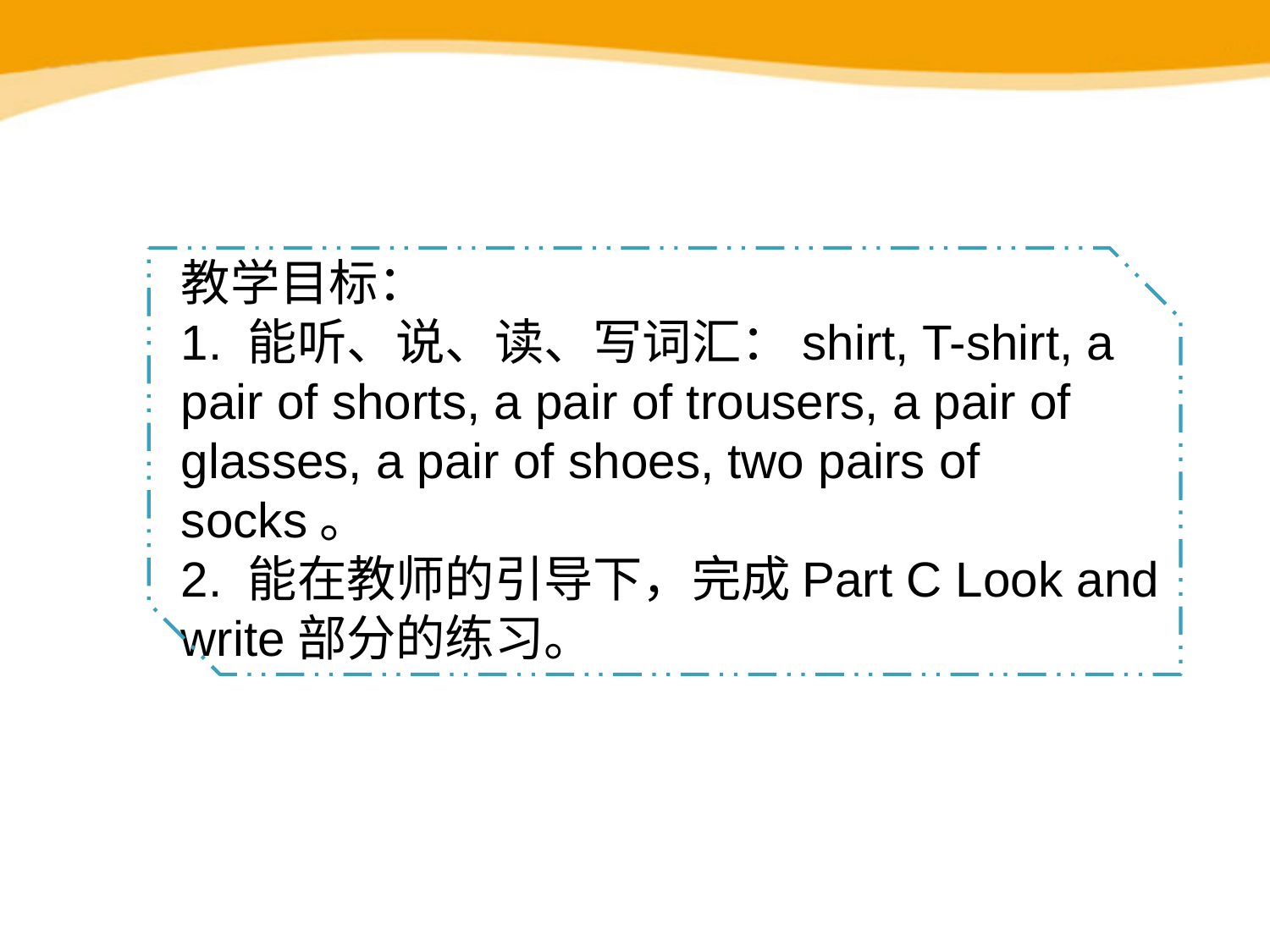

教学目标：
1. 能听、说、读、写词汇：shirt, T-shirt, a pair of shorts, a pair of trousers, a pair of glasses, a pair of shoes, two pairs of socks。
2. 能在教师的引导下，完成Part C Look and write部分的练习。